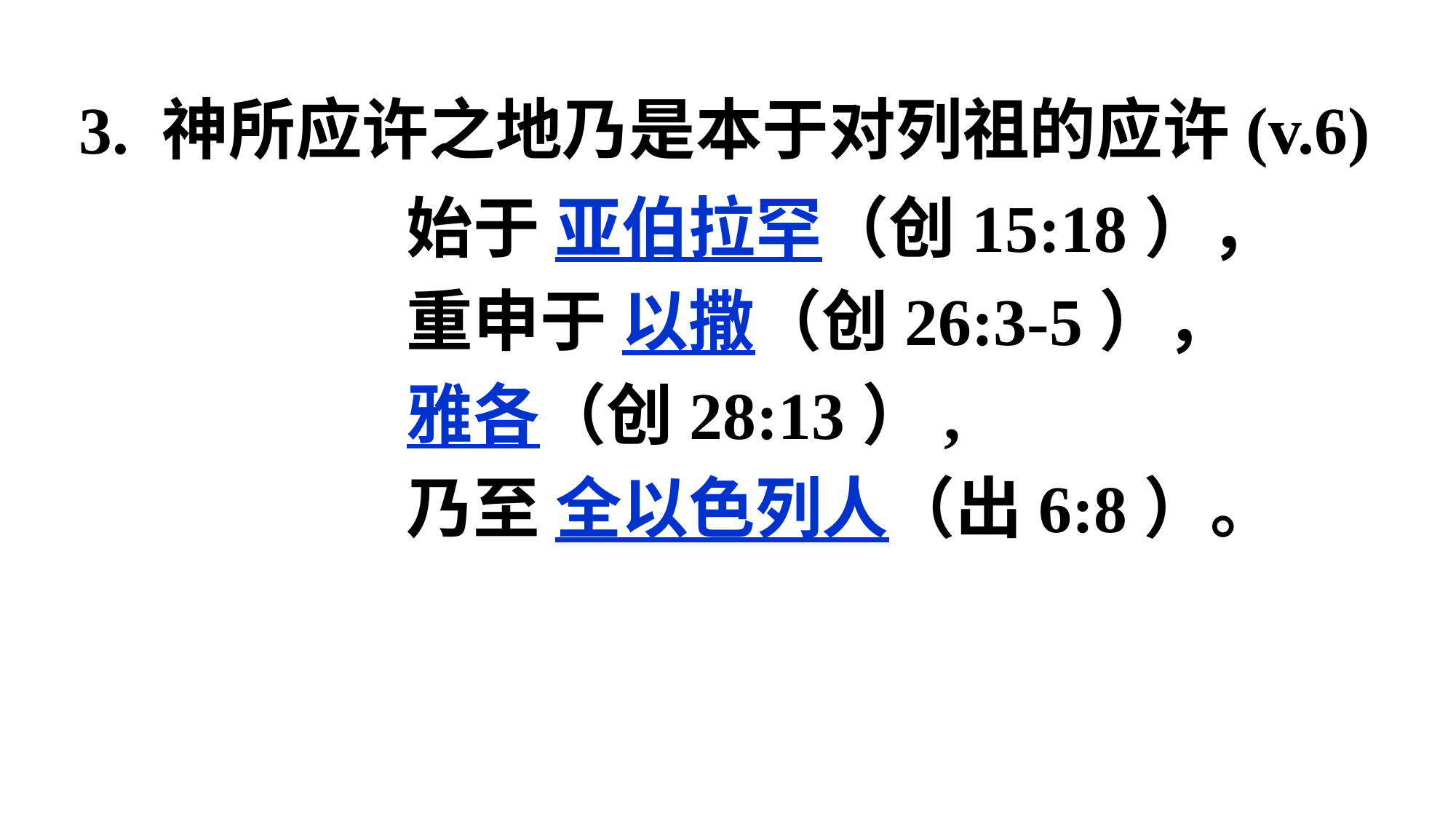

3. 神所应许之地乃是本于对列祖的应许(v.6)
始于 亚伯拉罕（创15:18），
重申于 以撒（创26:3-5），
雅各（创28:13）,
乃至 全以色列人（出6:8）。